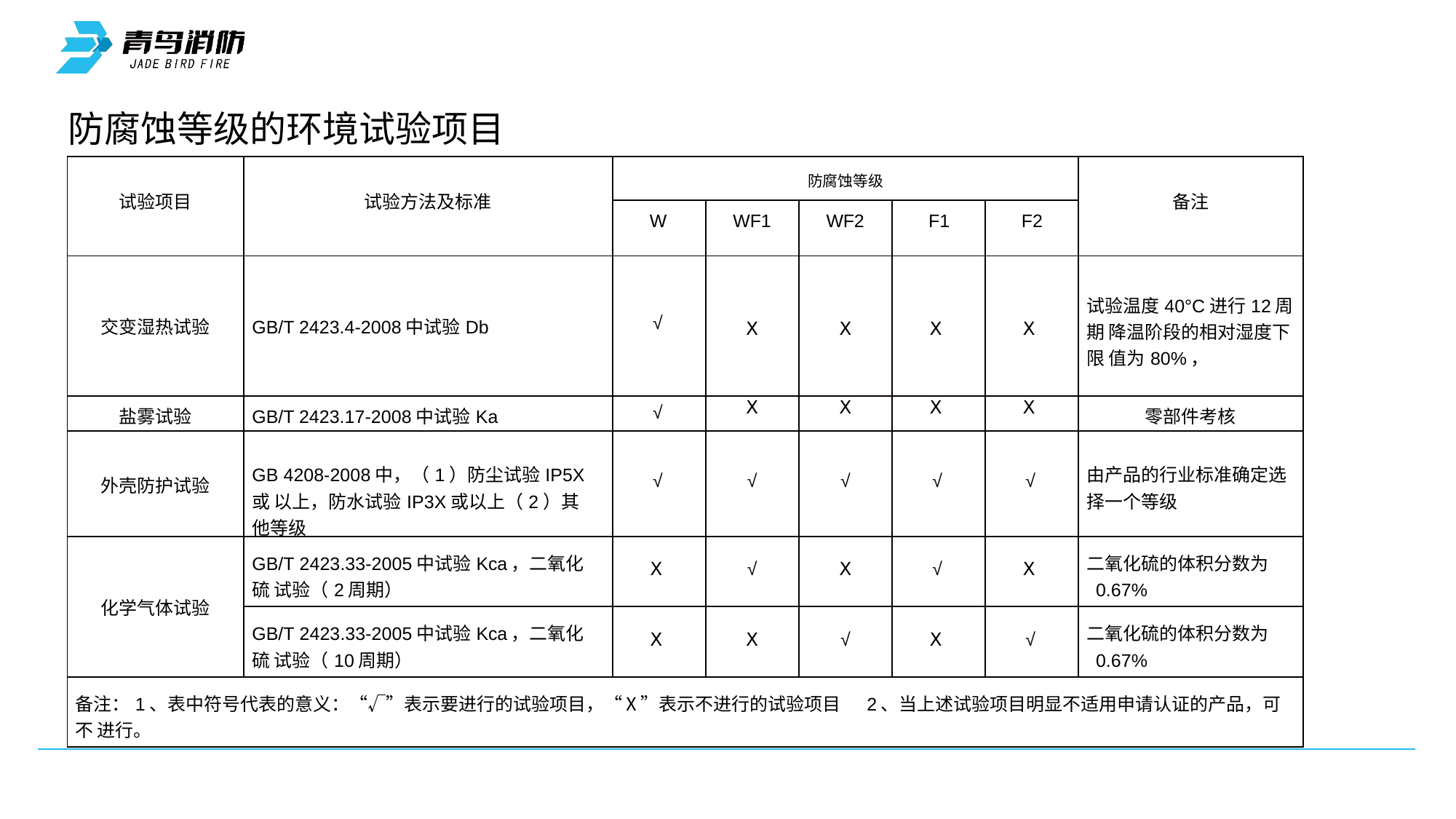

BEIDA JADE BIRD UNIVERSAL FIRE ALARM DEVICE CO.,LTD.
# 防腐蚀等级的环境试验项目
| 试验项目 | 试验方法及标准 | 防腐蚀等级 |  |  |  |  | 备注 |
| --- | --- | --- | --- | --- | --- | --- | --- |
|  |  | W | WF1 | WF2 | F1 | F2 |  |
| 交变湿热试验 | GB/T 2423.4-2008中试验Db | √ | Ⅹ | Ⅹ | Ⅹ | Ⅹ | 试验温度40°C进行12周期 降温阶段的相对湿度下限 值为80%， |
| 盐雾试验 | GB/T 2423.17-2008中试验Ka | √ | Ⅹ | Ⅹ | Ⅹ | Ⅹ | 零部件考核 |
| 外壳防护试验 | GB 4208-2008中，（1）防尘试验IP5X或 以上，防水试验IP3X或以上（2）其他等级 | √ | √ | √ | √ | √ | 由产品的行业标准确定选 择一个等级 |
| 化学气体试验 | GB/T 2423.33-2005中试验Kca，二氧化硫 试验（2周期） | Ⅹ | √ | Ⅹ | √ | Ⅹ | 二氧化硫的体积分数为 0.67% |
|  | GB/T 2423.33-2005中试验Kca，二氧化硫 试验（10周期） | Ⅹ | Ⅹ | √ | Ⅹ | √ | 二氧化硫的体积分数为 0.67% |
| 备注：1、表中符号代表的意义：“√”表示要进行的试验项目，“Ⅹ”表示不进行的试验项目 2、当上述试验项目明显不适用申请认证的产品，可不 进行。 |  |  |  |  |  |  |  |